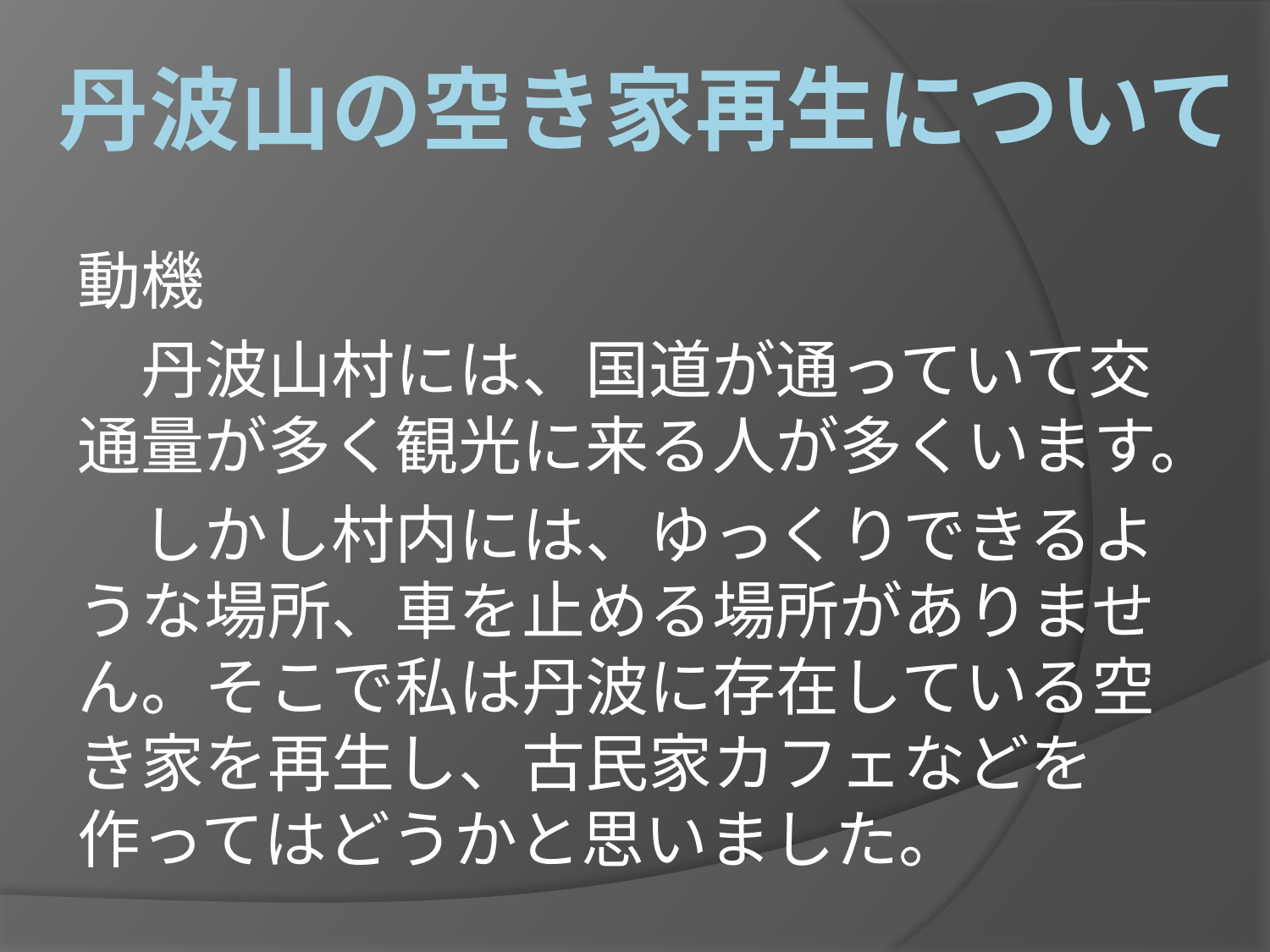

# 丹波山の空き家再生について
動機
　丹波山村には、国道が通っていて交通量が多く観光に来る人が多くいます。
　しかし村内には、ゆっくりできるような場所、車を止める場所がありません。そこで私は丹波に存在している空き家を再生し、古民家カフェなどを作ってはどうかと思いました。